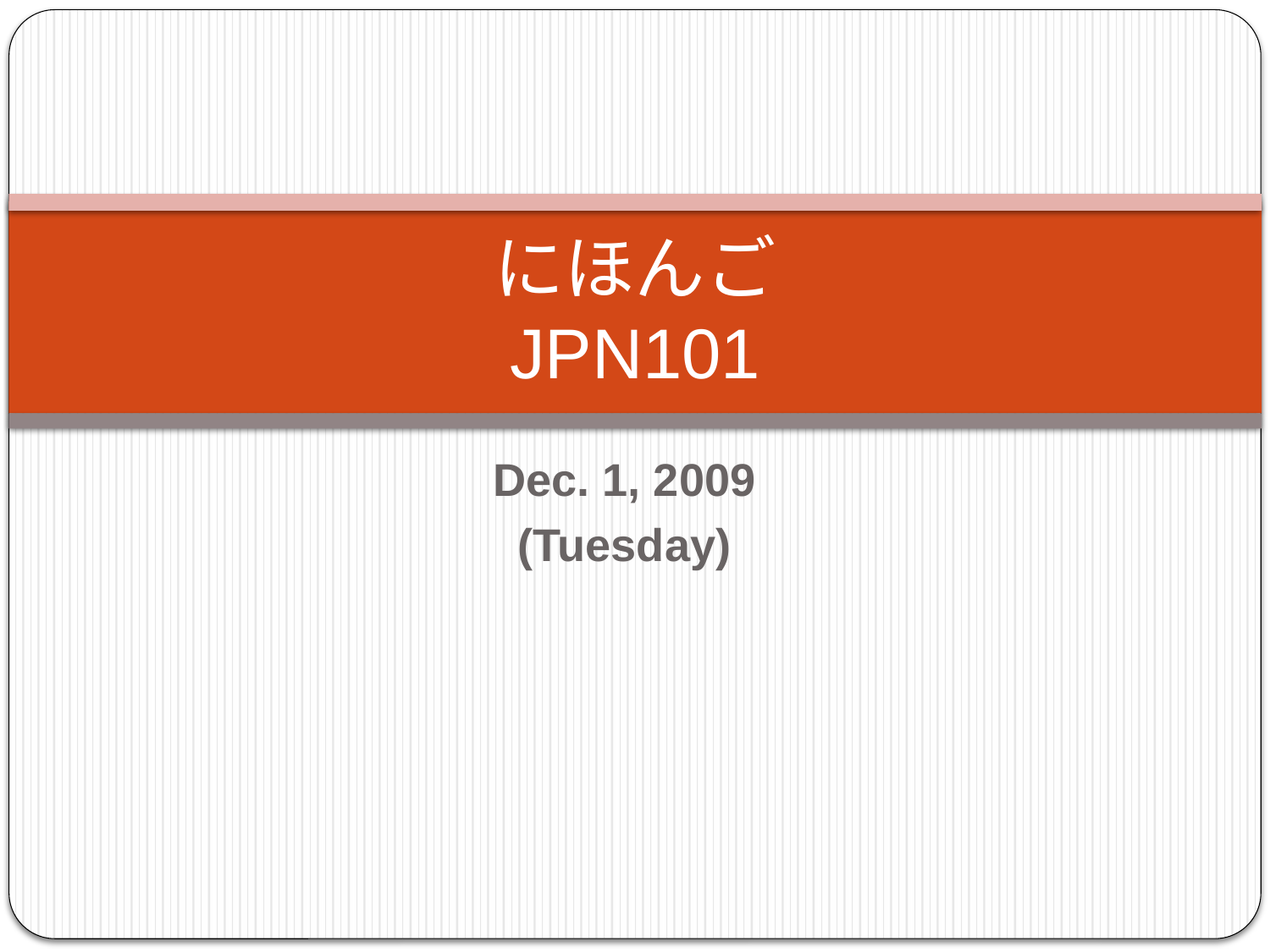

# にほんご JPN101
Dec. 1, 2009
(Tuesday)